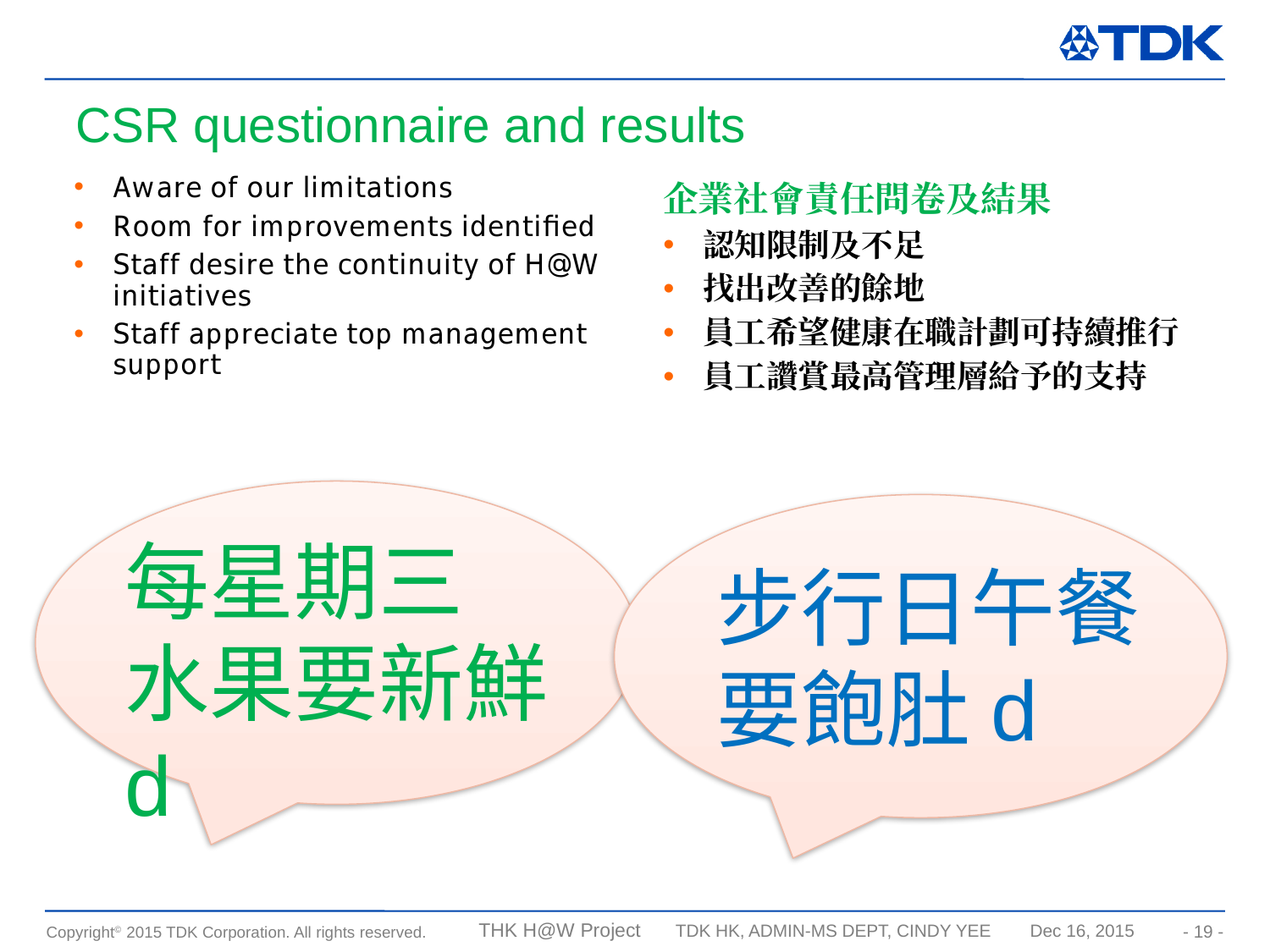

# CSR questionnaire and results
Aware of our limitations
Room for improvements identified
Staff desire the continuity of H@W initiatives
Staff appreciate top management support
企業社會責任問卷及結果
認知限制及不足
找出改善的餘地
員工希望健康在職計劃可持續推行
員工讚賞最高管理層給予的支持

每星期三
水果要新鮮d

步行日午餐要飽肚d